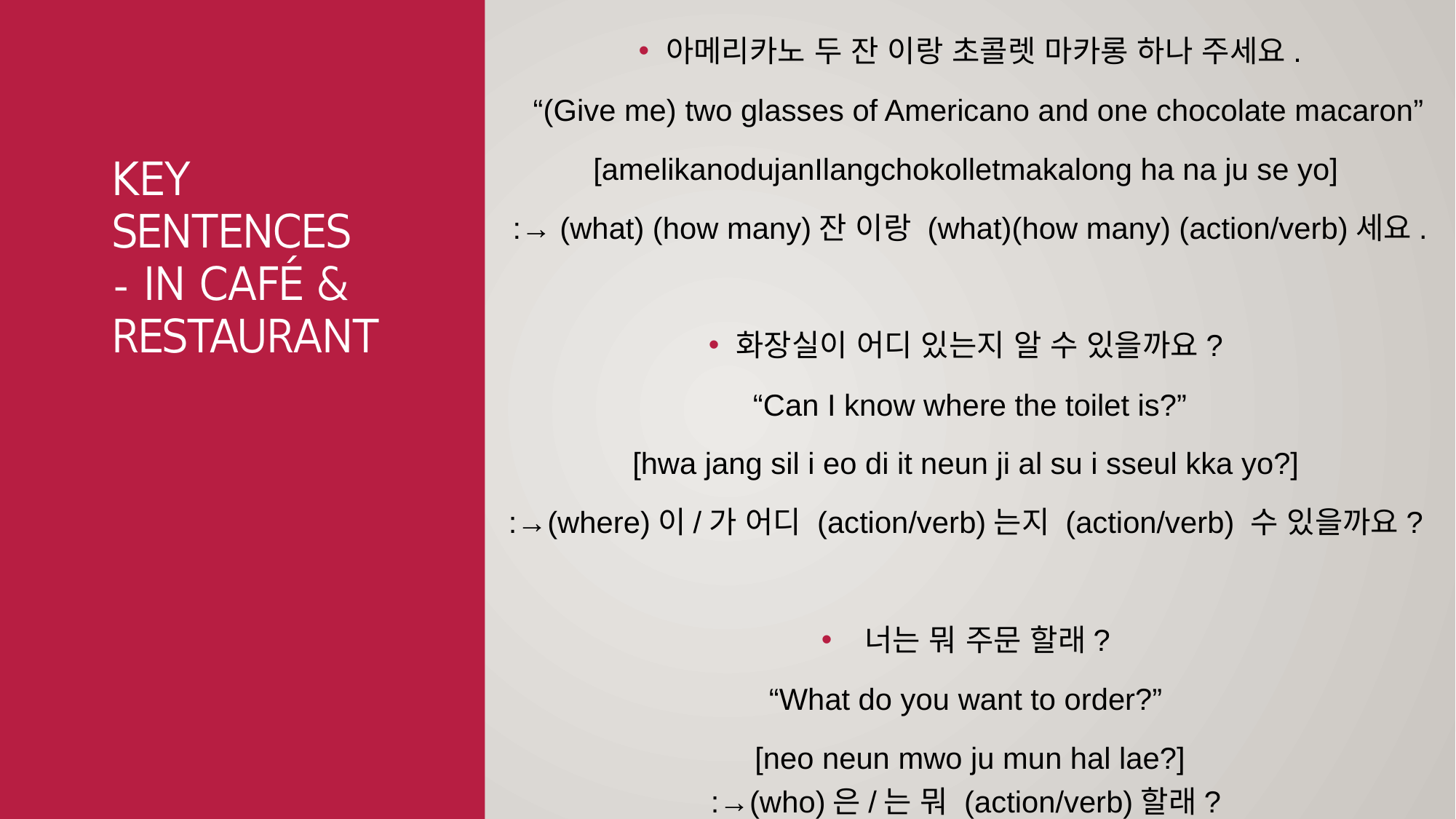

아메리카노 두 잔 이랑 초콜렛 마카롱 하나 주세요.
  “(Give me) two glasses of Americano and one chocolate macaron”
[amelikanodujanIlangchokolletmakalong ha na ju se yo]
:→ (what) (how many)잔 이랑 (what)(how many) (action/verb)세요.

화장실이 어디 있는지 알 수 있을까요?
“Can I know where the toilet is?”
[hwa jang sil i eo di it neun ji al su i sseul kka yo?]
:→(where)이/가 어디 (action/verb)는지 (action/verb) 수 있을까요?

 너는 뭐 주문 할래?
“What do you want to order?”
[neo neun mwo ju mun hal lae?]
:→(who)은/는 뭐 (action/verb)할래?

# Key sentences - in café & restaurant